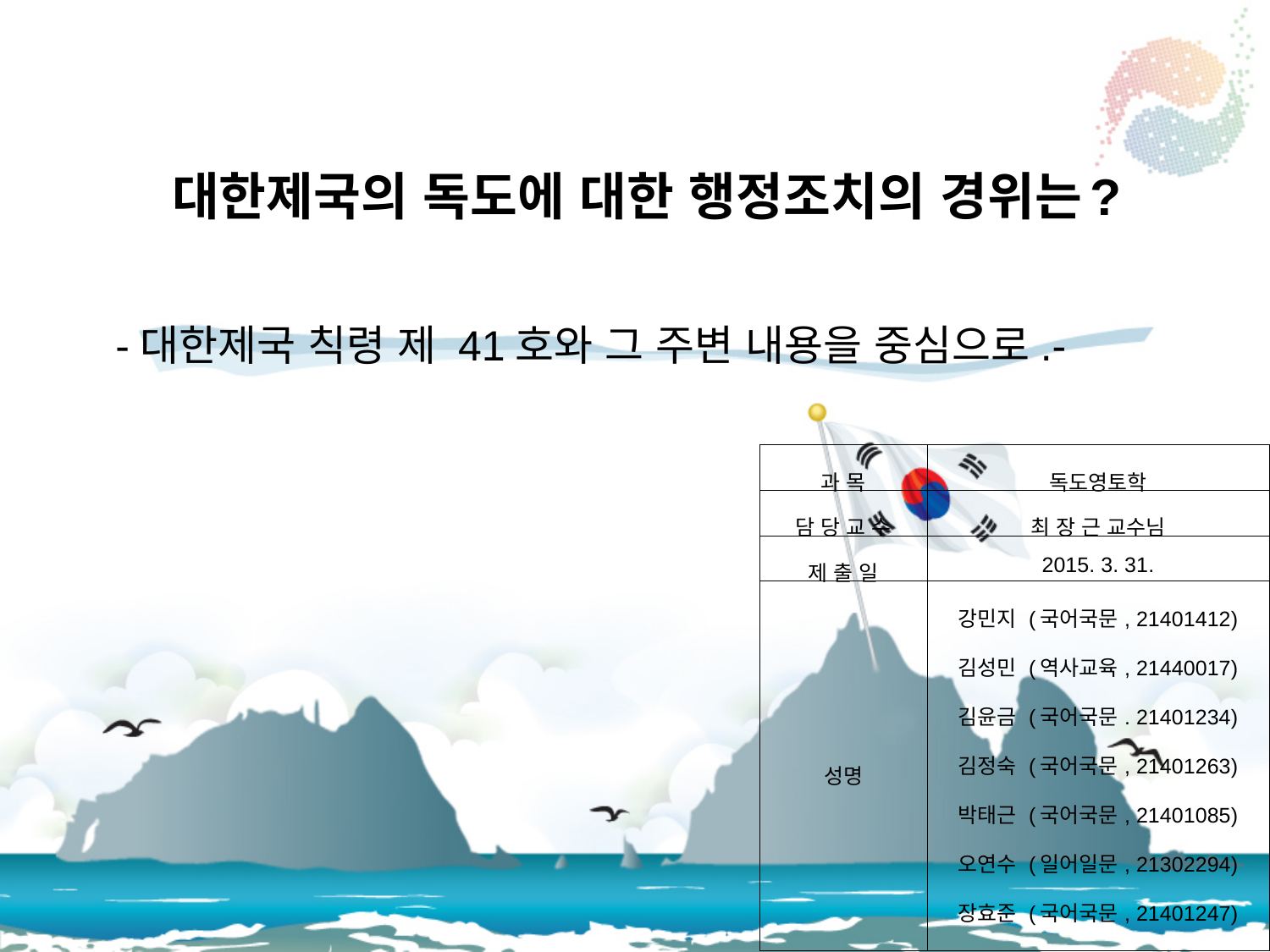

# 대한제국의 독도에 대한 행정조치의 경위는?

-대한제국 칙령 제 41호와 그 주변 내용을 중심으로.-

| 과 목 | 독도영토학 |
| --- | --- |
| 담 당 교 수 | 최 장 근 교수님 |
| 제 출 일 | 2015. 3. 31. |
| 성명 | 강민지 (국어국문, 21401412) 김성민 (역사교육, 21440017) 김윤금 (국어국문. 21401234) 김정숙 (국어국문, 21401263) 박태근 (국어국문, 21401085) 오연수 (일어일문, 21302294) 장효준 (국어국문, 21401247) 하진우 (국어국문, 21401069) 한수영 (국어국문, 21401111) |